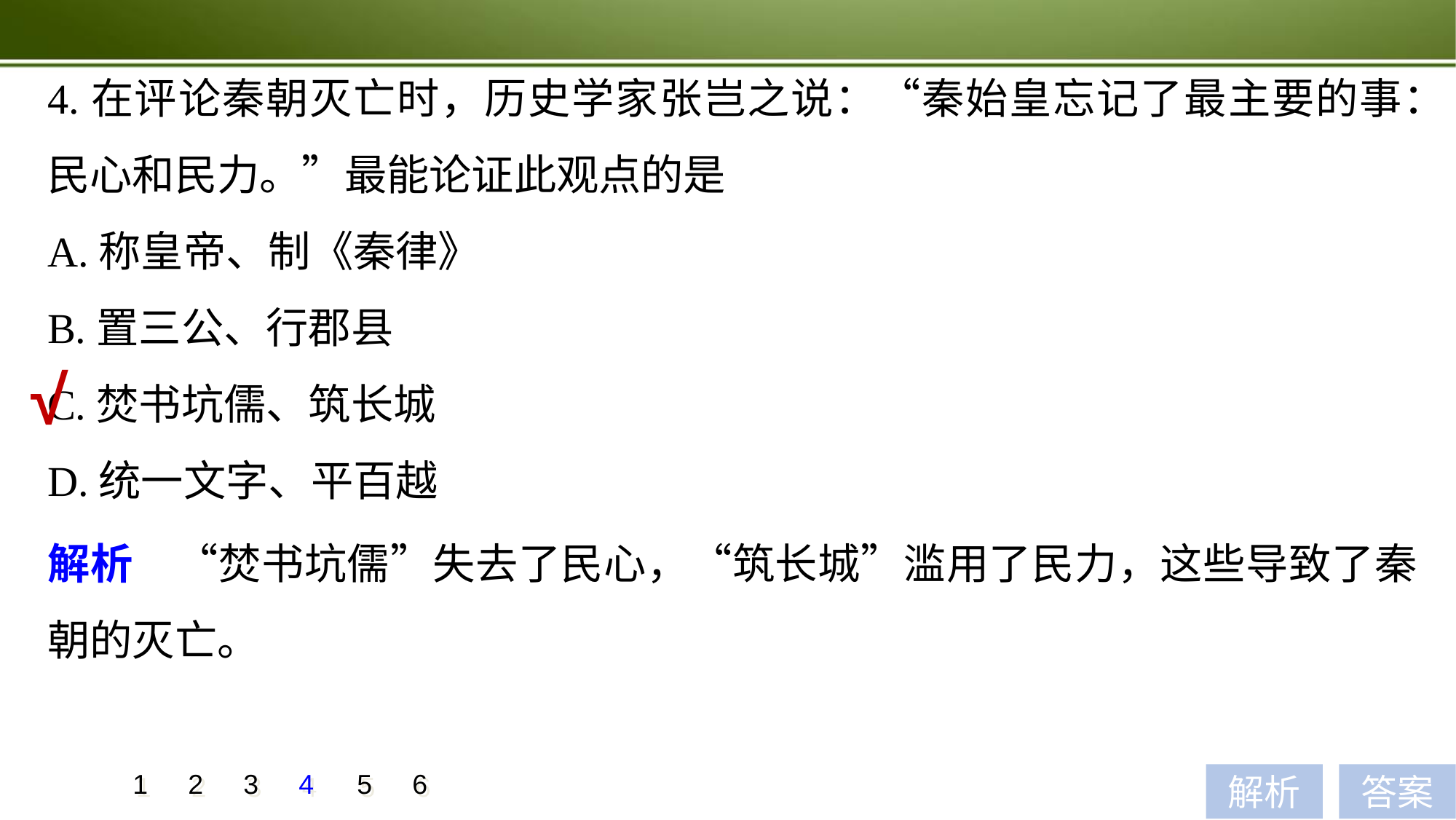

4.在评论秦朝灭亡时，历史学家张岂之说：“秦始皇忘记了最主要的事：民心和民力。”最能论证此观点的是
A.称皇帝、制《秦律》
B.置三公、行郡县
C.焚书坑儒、筑长城
D.统一文字、平百越
√
解析　“焚书坑儒”失去了民心，“筑长城”滥用了民力，这些导致了秦朝的灭亡。
1
2
3
4
5
6
解析
答案